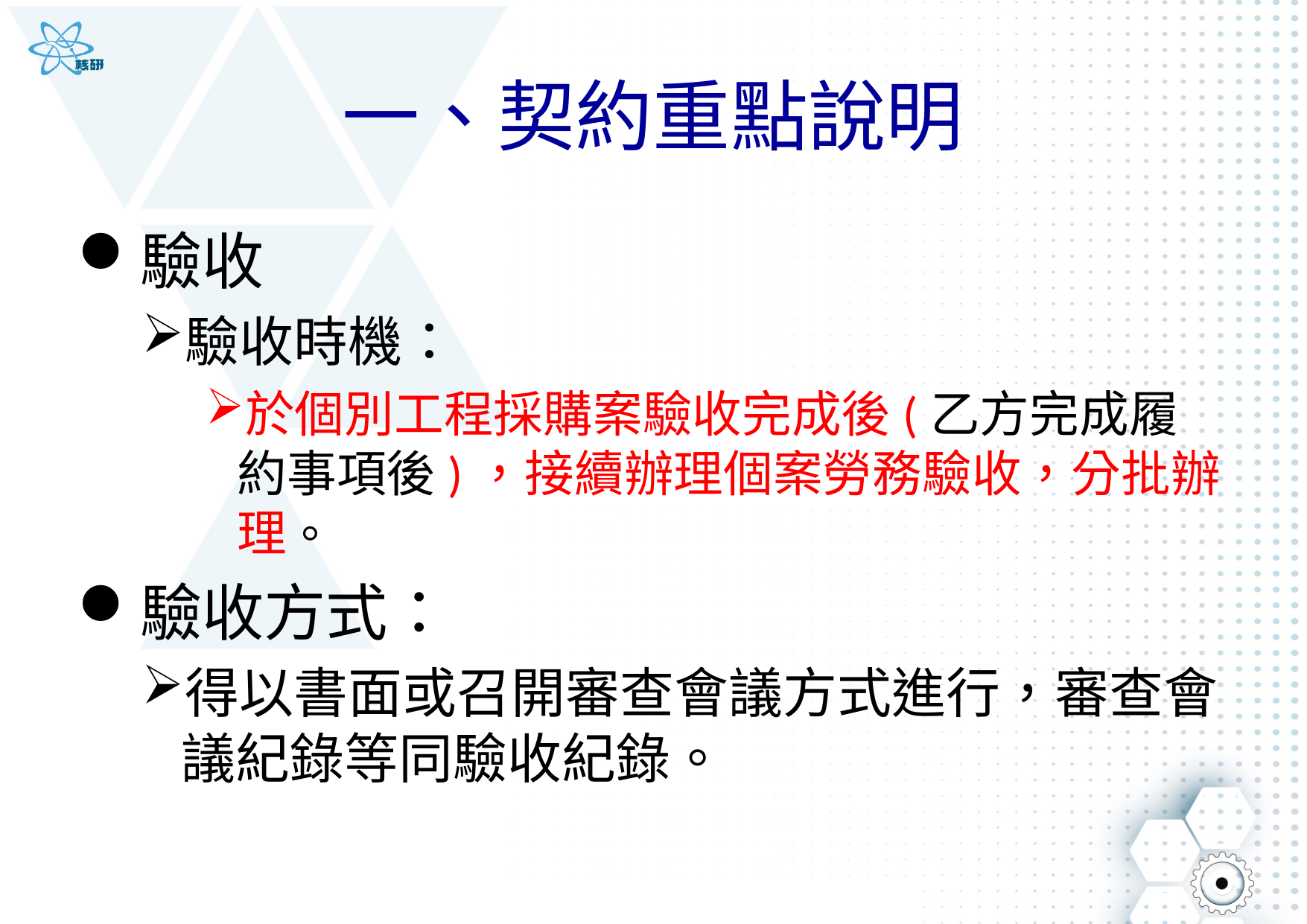

# 一、契約重點說明
驗收
驗收時機：
於個別工程採購案驗收完成後(乙方完成履約事項後)，接續辦理個案勞務驗收，分批辦理。
驗收方式：
得以書面或召開審查會議方式進行，審查會議紀錄等同驗收紀錄。